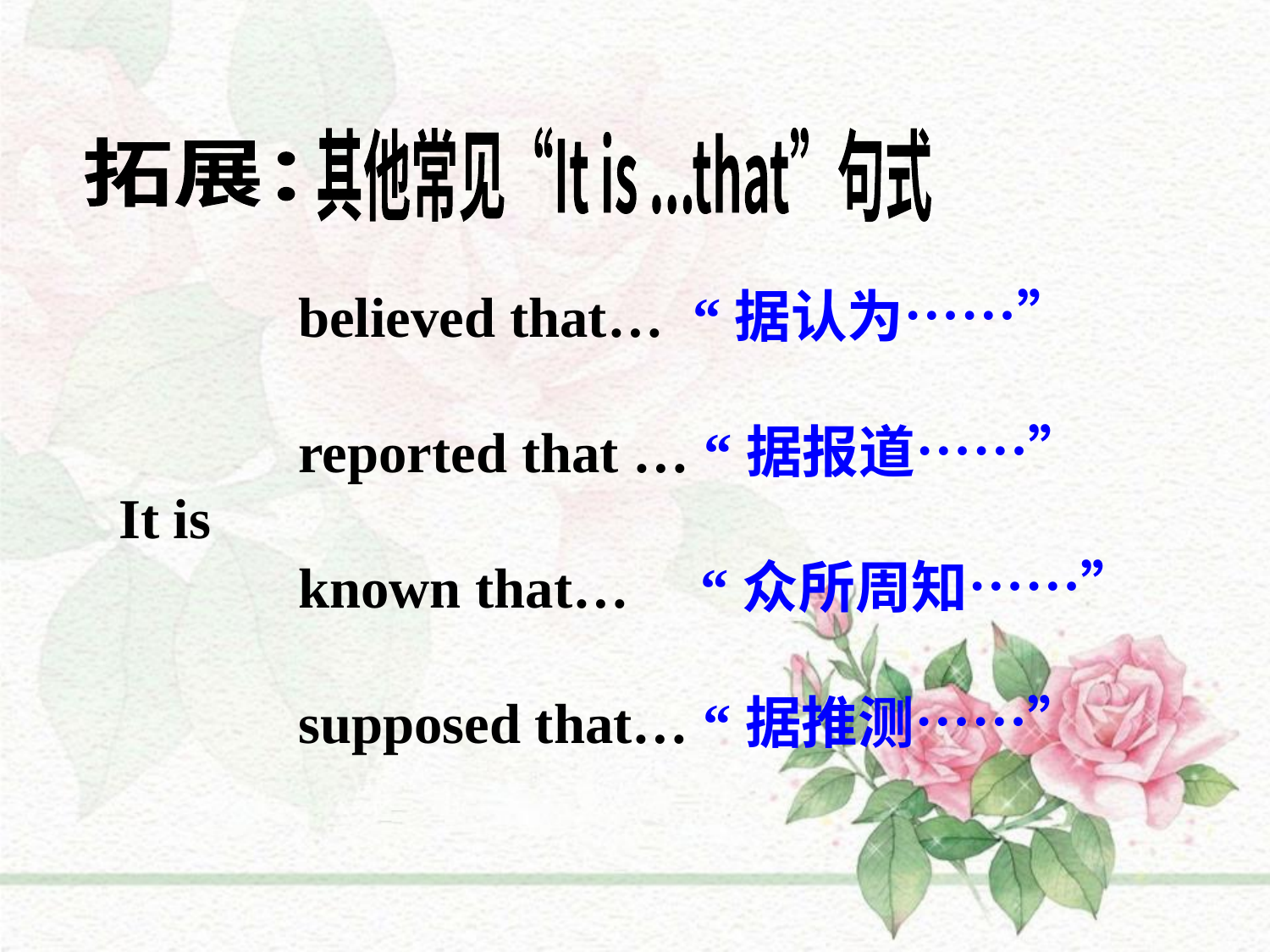

其他常见“It is ...that”句式
拓展：
believed that…  “据认为……”

reported that … “据报道……”

known that…     “众所周知……”

supposed that… “据推测……”

It is